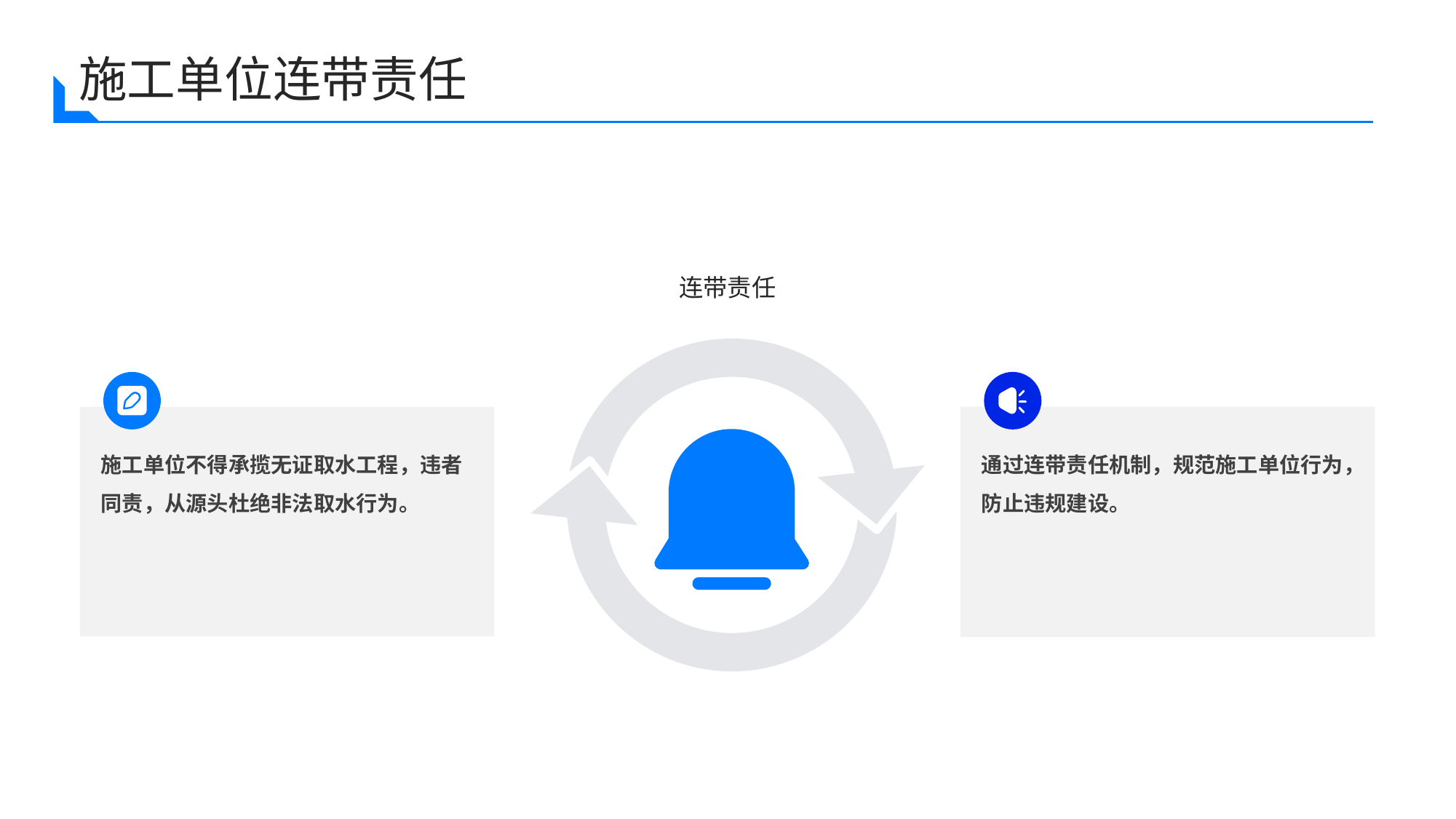

施工单位连带责任

连带责任

施工单位不得承揽无证取水工程，违者同责，从源头杜绝非法取水行为。
通过连带责任机制，规范施工单位行为，防止违规建设。